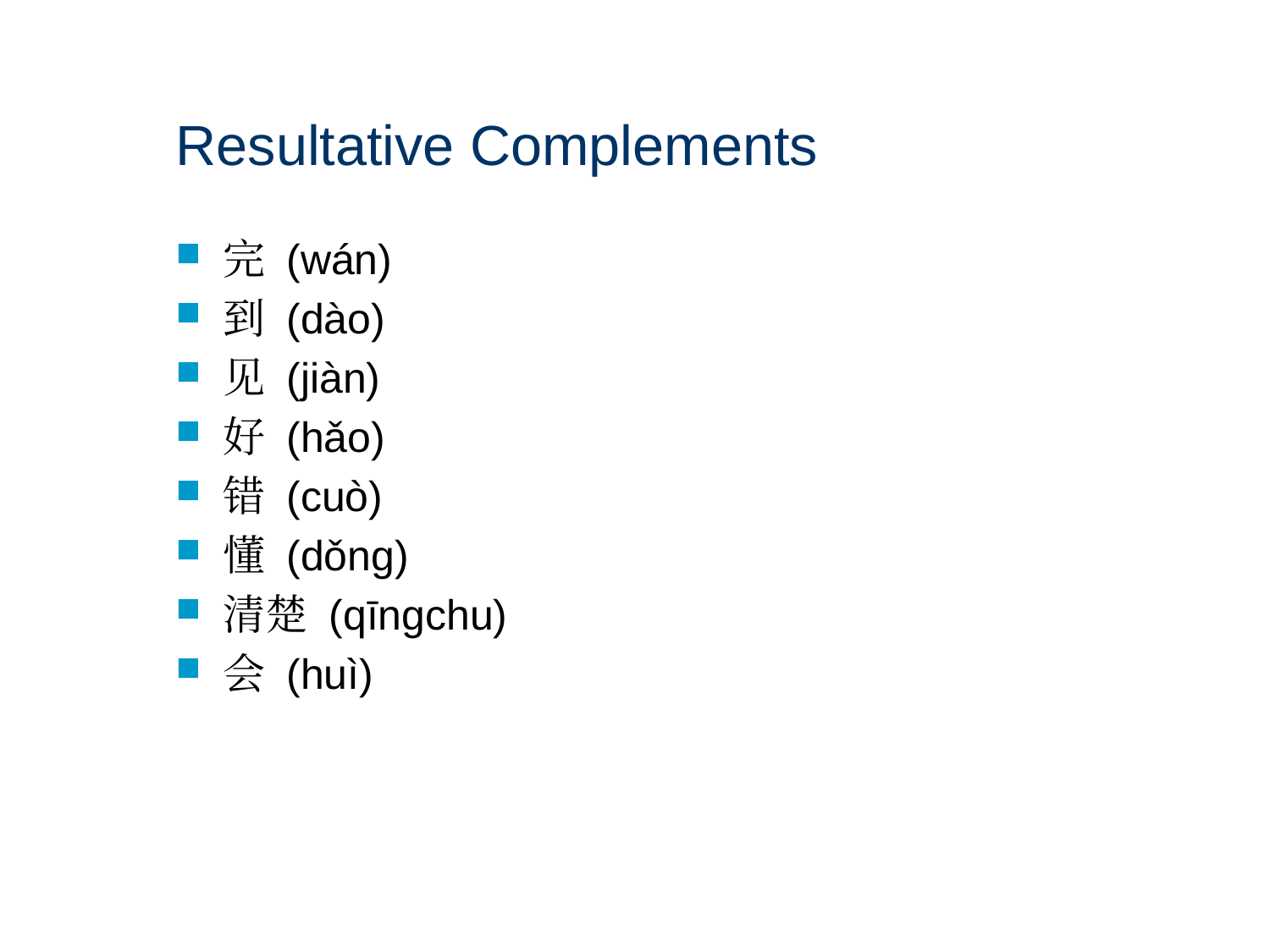

# Resultative Complements
完 (wán)
到 (dào)
见 (jiàn)
好 (hǎo)
错 (cuò)
懂 (dǒng)
清楚 (qīngchu)
会 (huì)